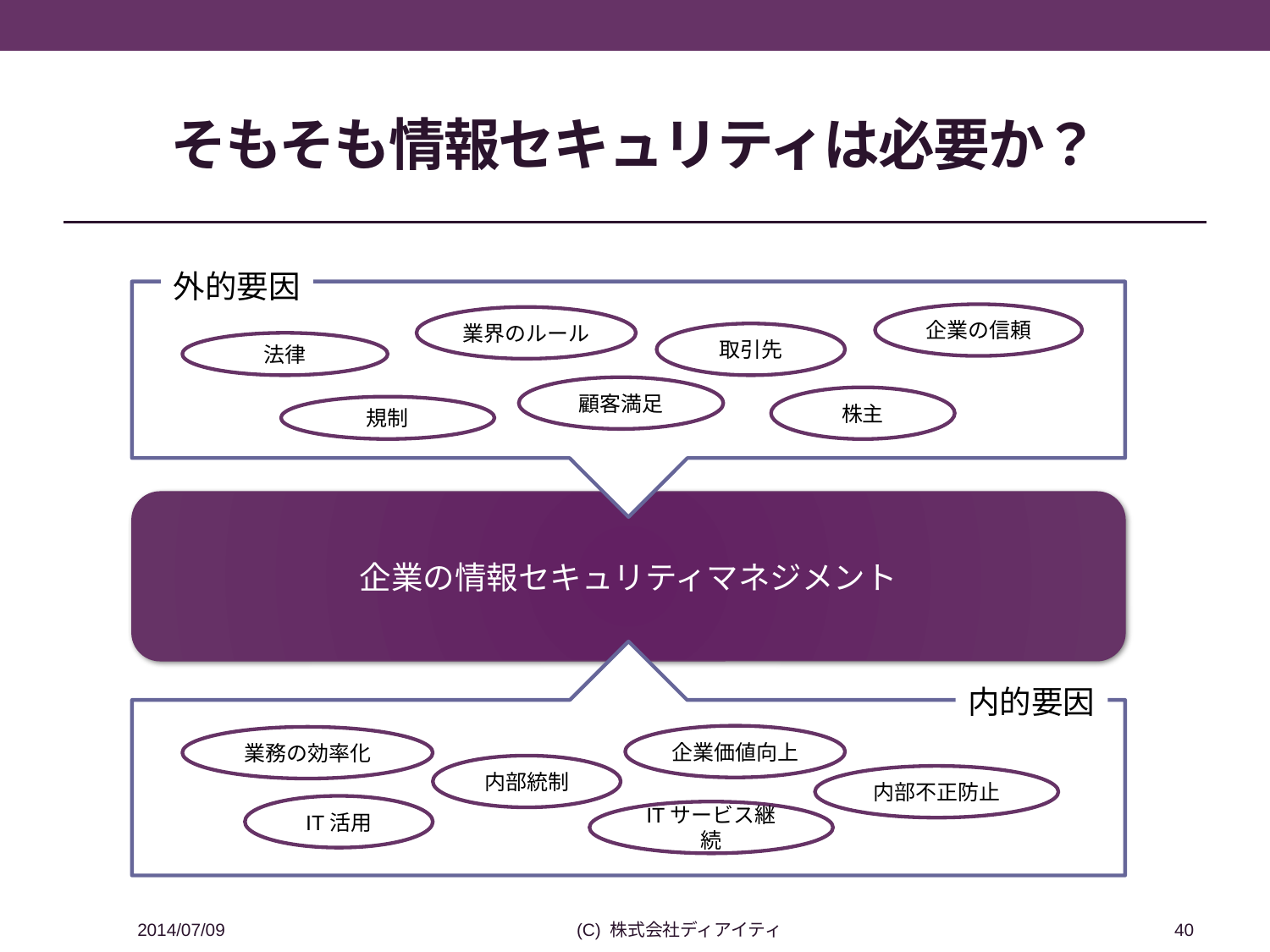

# そもそも情報セキュリティは必要か？
外的要因

企業の信頼
業界のルール
取引先
法律
顧客満足
株主
規制
企業の情報セキュリティマネジメント

内的要因
企業価値向上
業務の効率化
内部統制
内部不正防止
IT活用
ITサービス継続
2014/07/09
(C) 株式会社ディアイティ
40